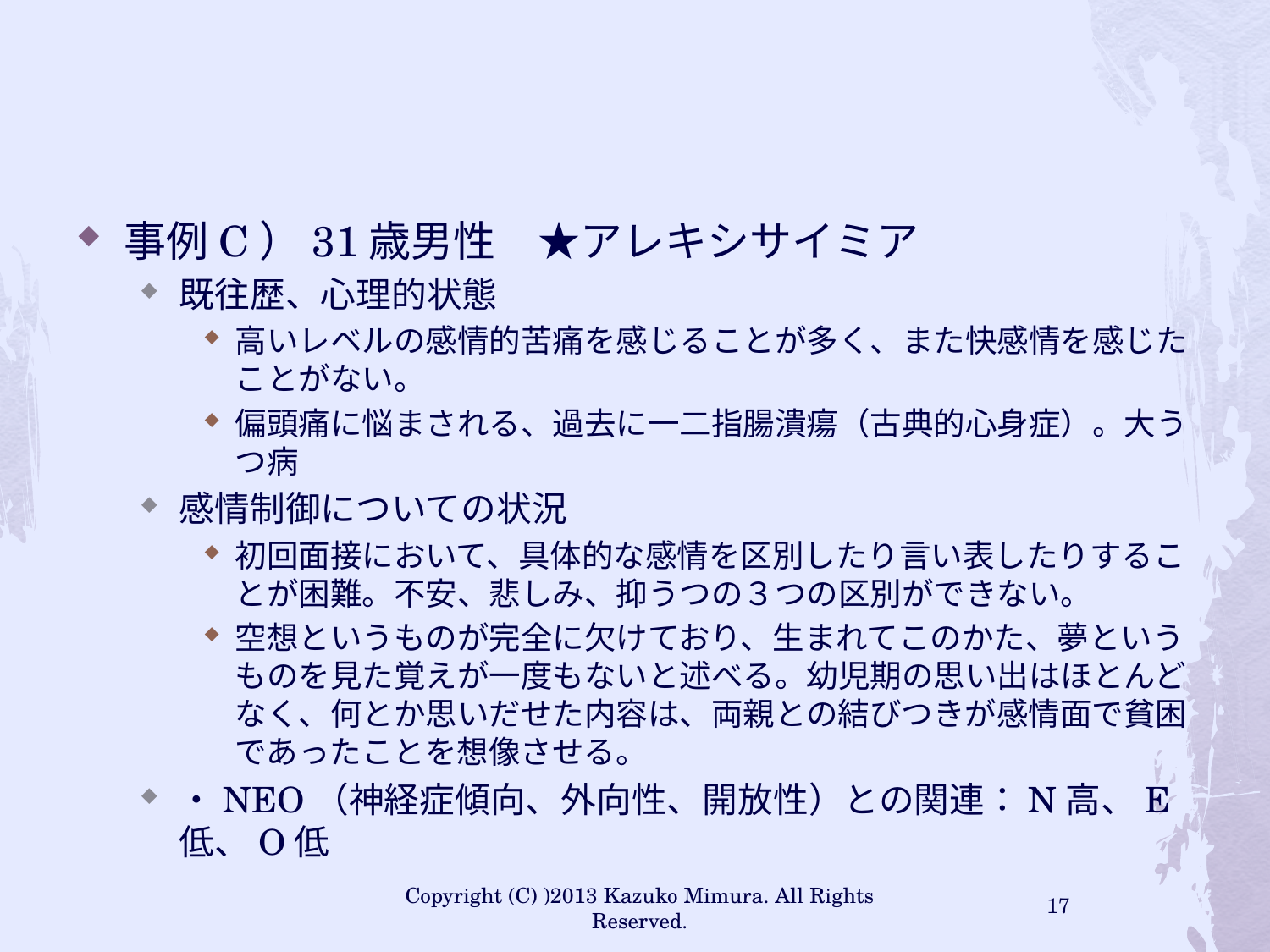

#
事例C）31歳男性　★アレキシサイミア
既往歴、心理的状態
高いレベルの感情的苦痛を感じることが多く、また快感情を感じたことがない。
偏頭痛に悩まされる、過去に一二指腸潰瘍（古典的心身症）。大うつ病
感情制御についての状況
初回面接において、具体的な感情を区別したり言い表したりすることが困難。不安、悲しみ、抑うつの３つの区別ができない。
空想というものが完全に欠けており、生まれてこのかた、夢というものを見た覚えが一度もないと述べる。幼児期の思い出はほとんどなく、何とか思いだせた内容は、両親との結びつきが感情面で貧困であったことを想像させる。
・NEO（神経症傾向、外向性、開放性）との関連：N高、E低、O低

Copyright (C) )2013 Kazuko Mimura. All Rights Reserved.
17